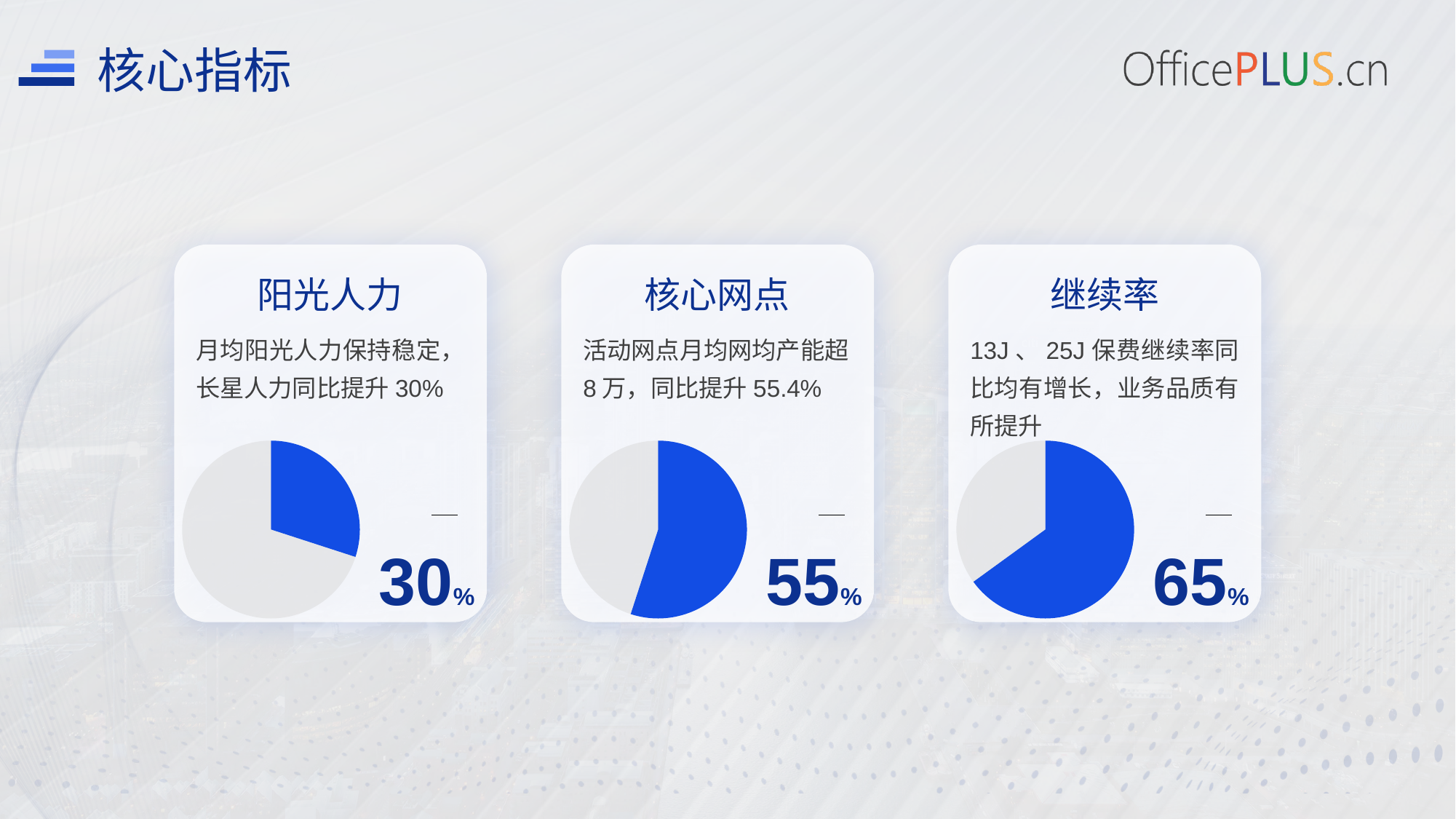

核心指标

阳光人力
核心网点
继续率
月均阳光人力保持稳定，长星人力同比提升30%
活动网点月均网均产能超8万，同比提升55.4%
13J、25J保费继续率同比均有增长，业务品质有所提升

### Chart

| Category | Supporting text here |
|---|---|
| text 1 | 30.0 |
| text 2 | 70.0 |

### Chart

| Category | Supporting text here |
|---|---|
| text 1 | 55.0 |
| text 2 | 45.0 |

### Chart

| Category | Supporting text here |
|---|---|
| text 1 | 65.0 |
| text 2 | 35.0 |
30%
55%
65%